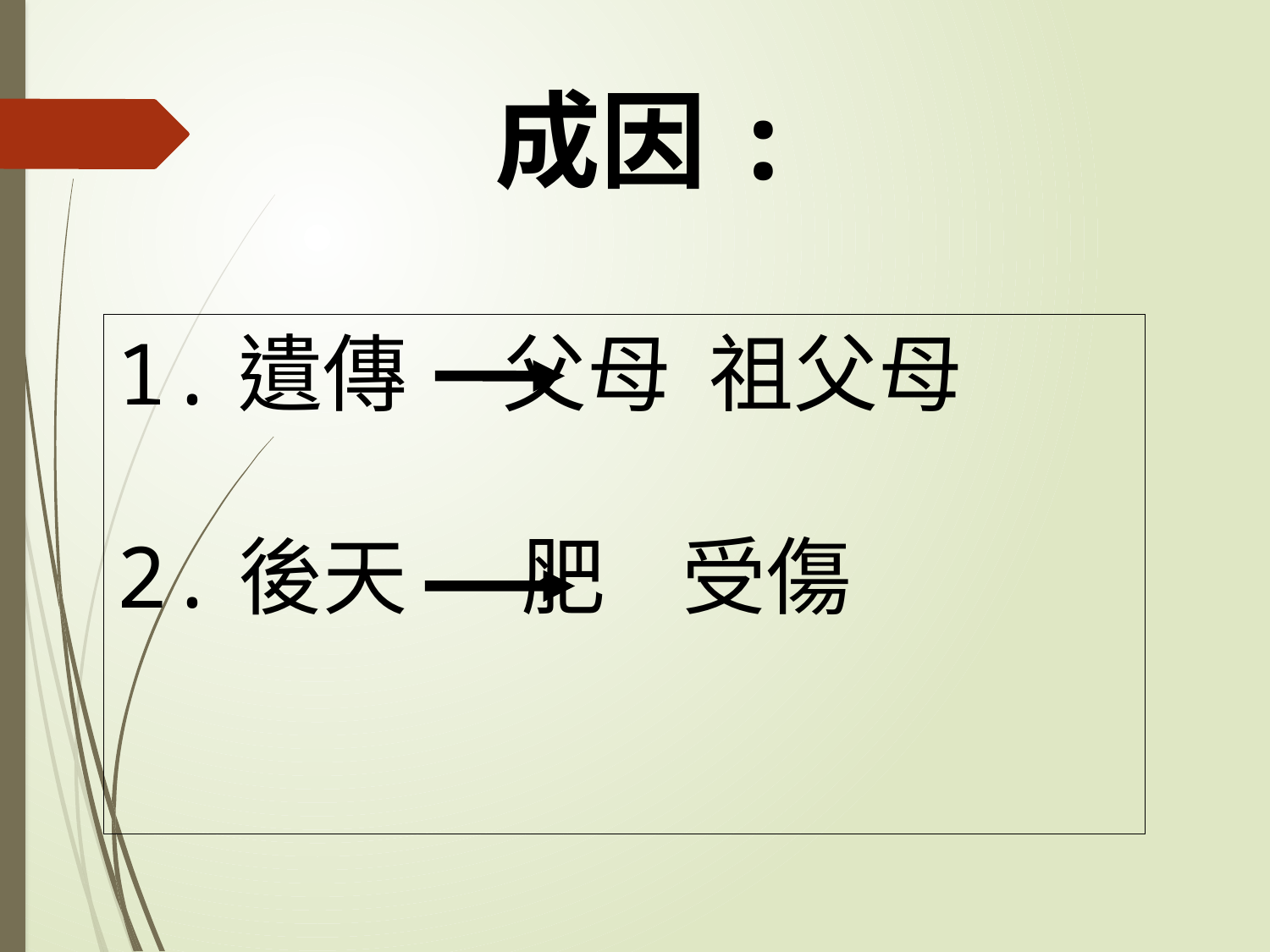

成因:
1.遺傳     父母  祖父母

2.後天      肥    受傷